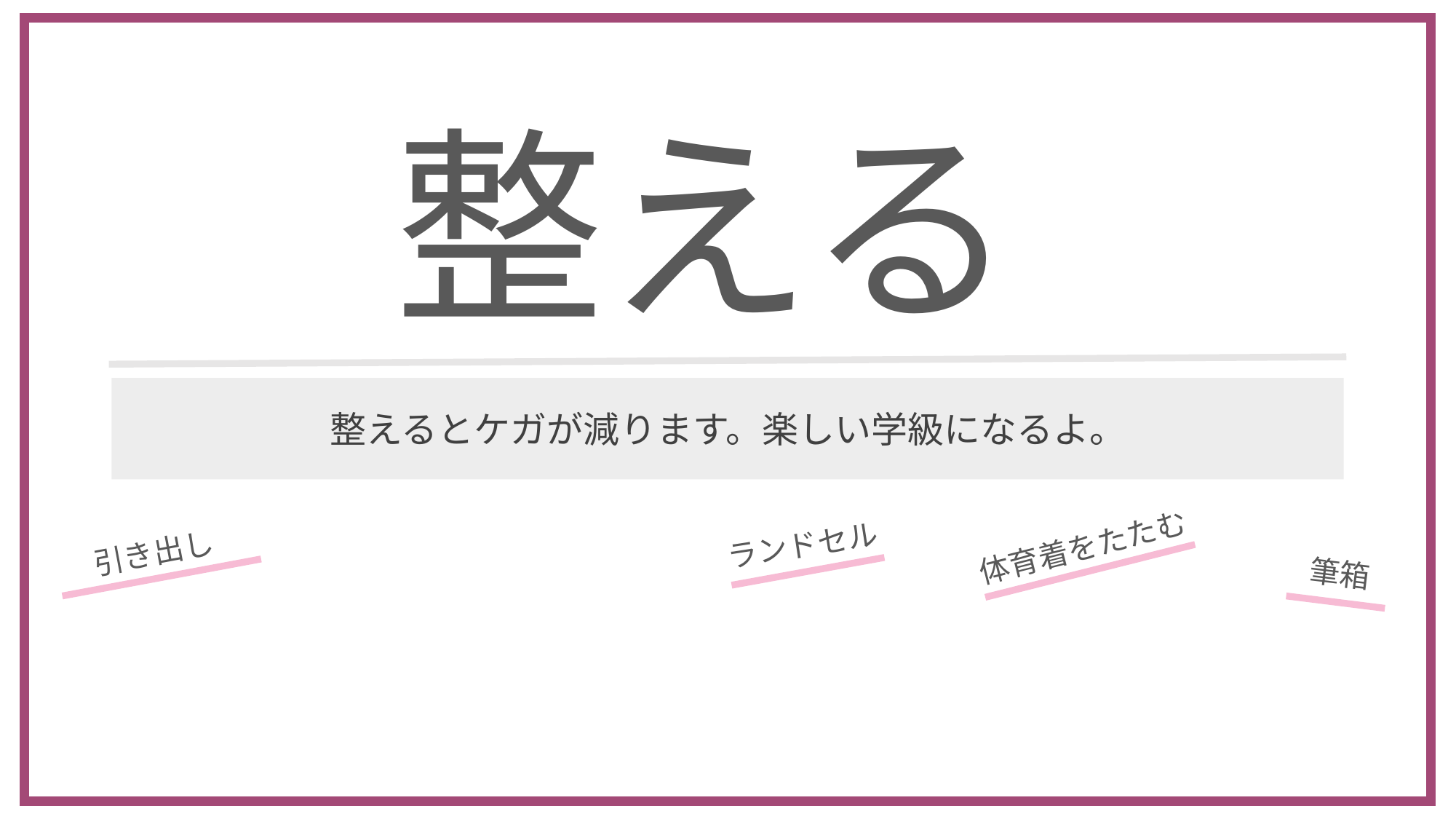

整える
整えるとケガが減ります。楽しい学級になるよ。
ランドセル
体育着をたたむ
引き出し
筆箱